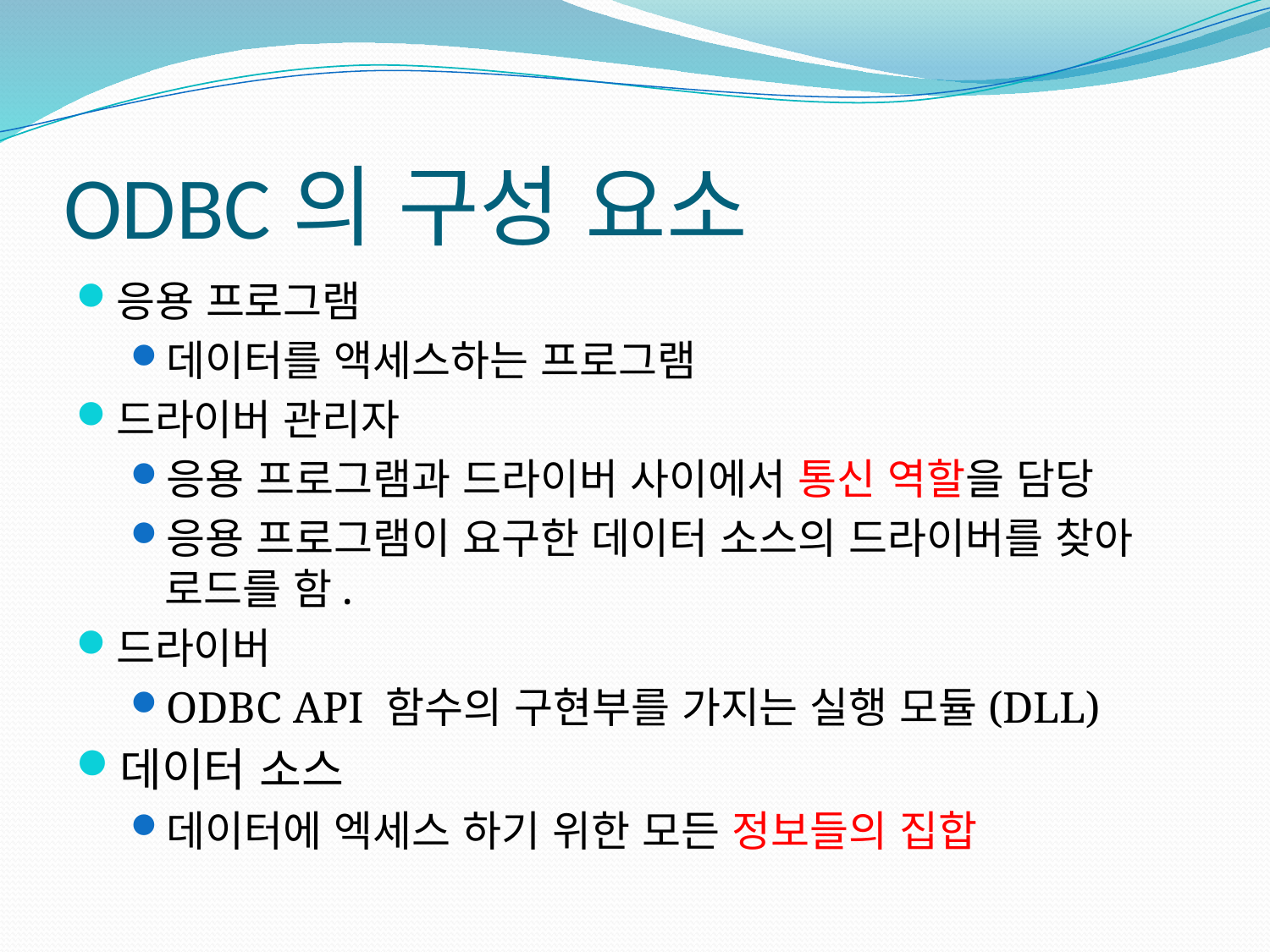

# ODBC의 구성 요소
응용 프로그램
데이터를 액세스하는 프로그램
드라이버 관리자
응용 프로그램과 드라이버 사이에서 통신 역할을 담당
응용 프로그램이 요구한 데이터 소스의 드라이버를 찾아 로드를 함.
드라이버
ODBC API 함수의 구현부를 가지는 실행 모듈(DLL)
데이터 소스
데이터에 엑세스 하기 위한 모든 정보들의 집합